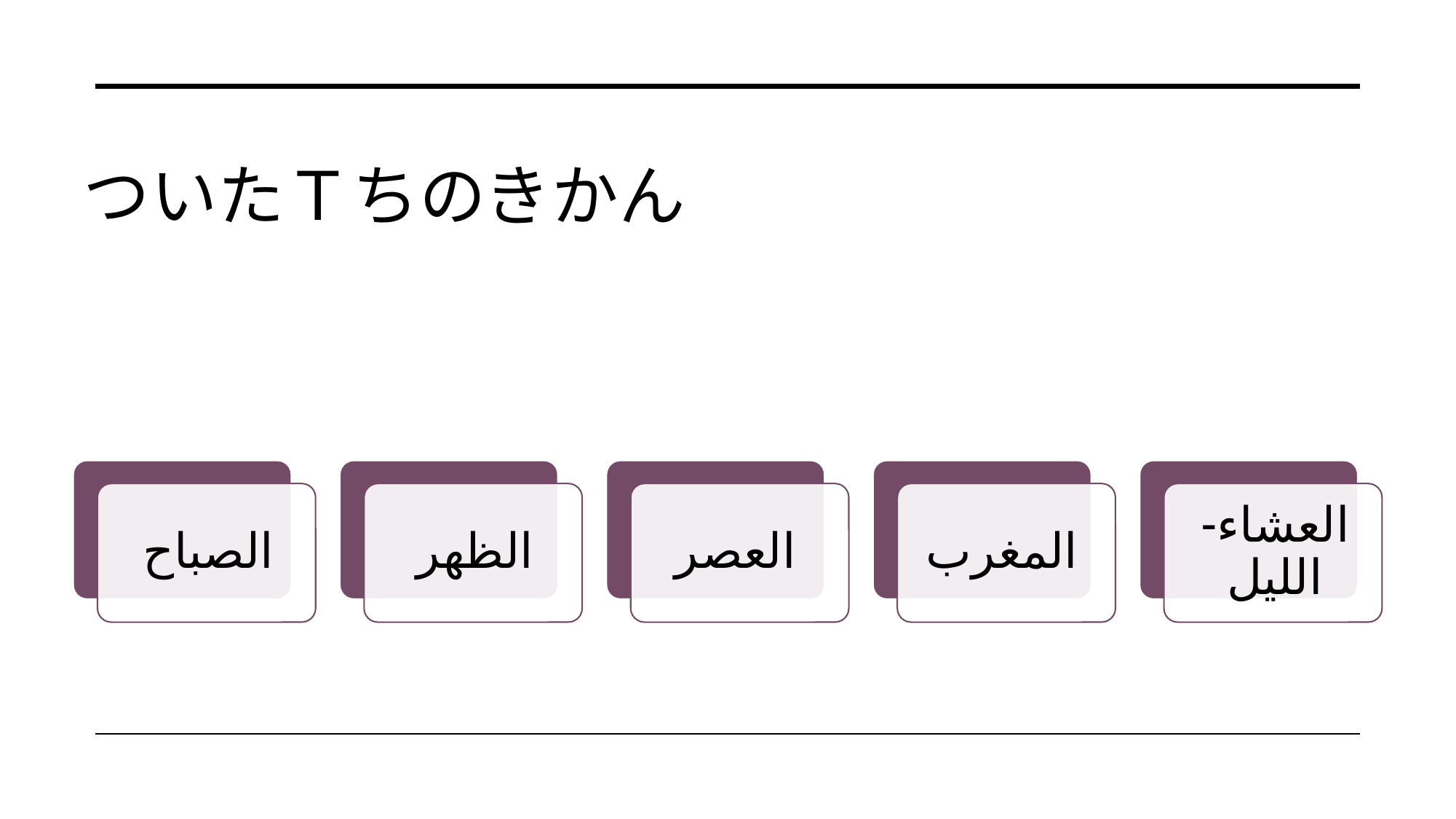

# ついたｔちのきかん
الصباح
الظهر
العصر
المغرب
العشاء-الليل